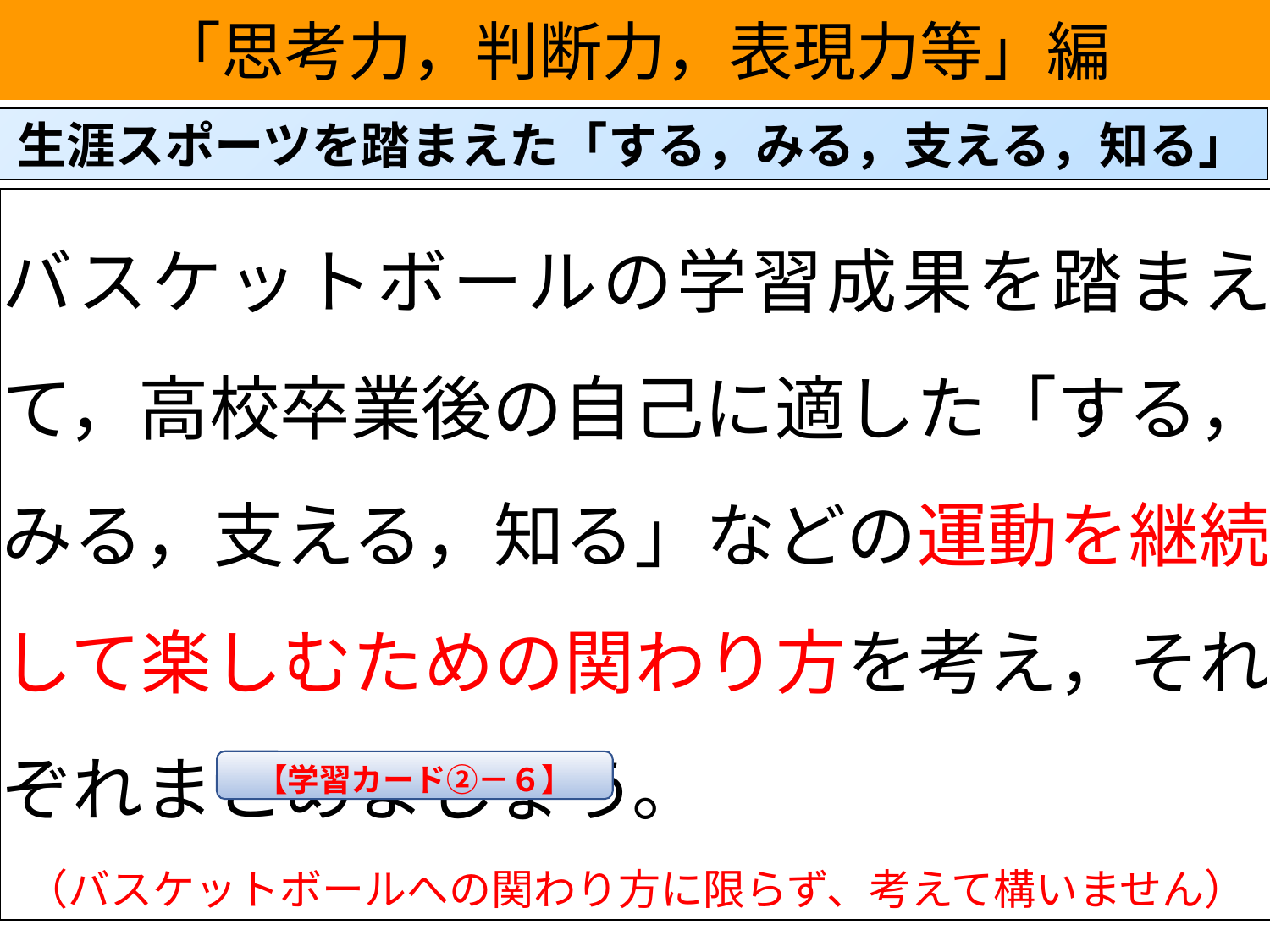

「思考力，判断力，表現力等」編
生涯スポーツを踏まえた「する，みる，支える，知る」
バスケットボールの学習成果を踏まえて，高校卒業後の自己に適した「する，みる，支える，知る」などの運動を継続して楽しむための関わり方を考え，それぞれまとめましょう。
（バスケットボールへの関わり方に限らず、考えて構いません）
【学習カード②－６】